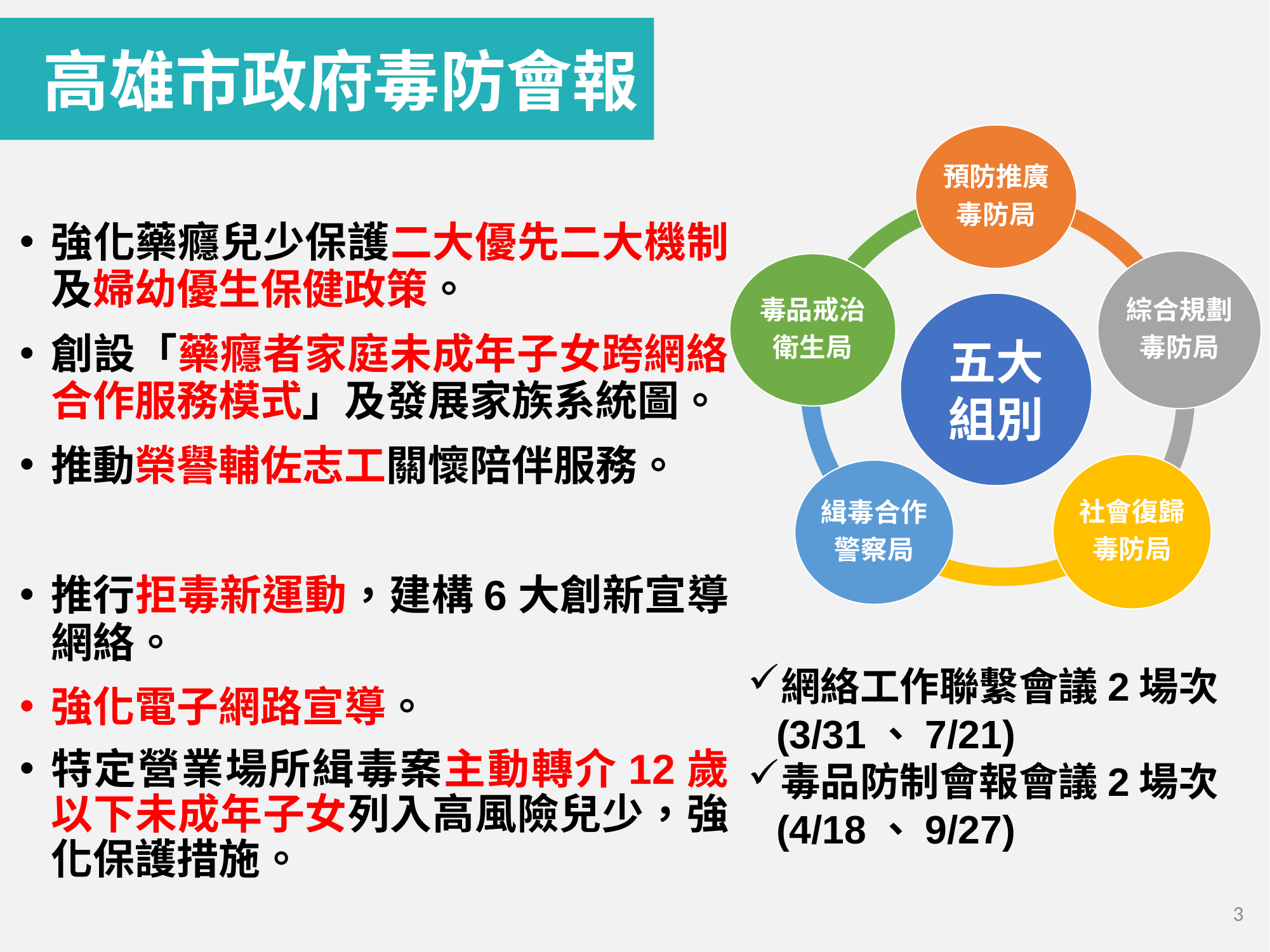

高雄市政府毒防會報
五大
組別
預防推廣
毒防局
綜合規劃
毒防局
社會復歸
毒防局
緝毒合作
警察局
毒品戒治
衛生局
強化藥癮兒少保護二大優先二大機制及婦幼優生保健政策。
創設「藥癮者家庭未成年子女跨網絡合作服務模式」及發展家族系統圖。
推動榮譽輔佐志工關懷陪伴服務。

推行拒毒新運動，建構6大創新宣導網絡。
強化電子網路宣導。
特定營業場所緝毒案主動轉介12歲以下未成年子女列入高風險兒少，強化保護措施。
網絡工作聯繫會議2場次
(3/31、7/21)
毒品防制會報會議2場次
(4/18、9/27)
3